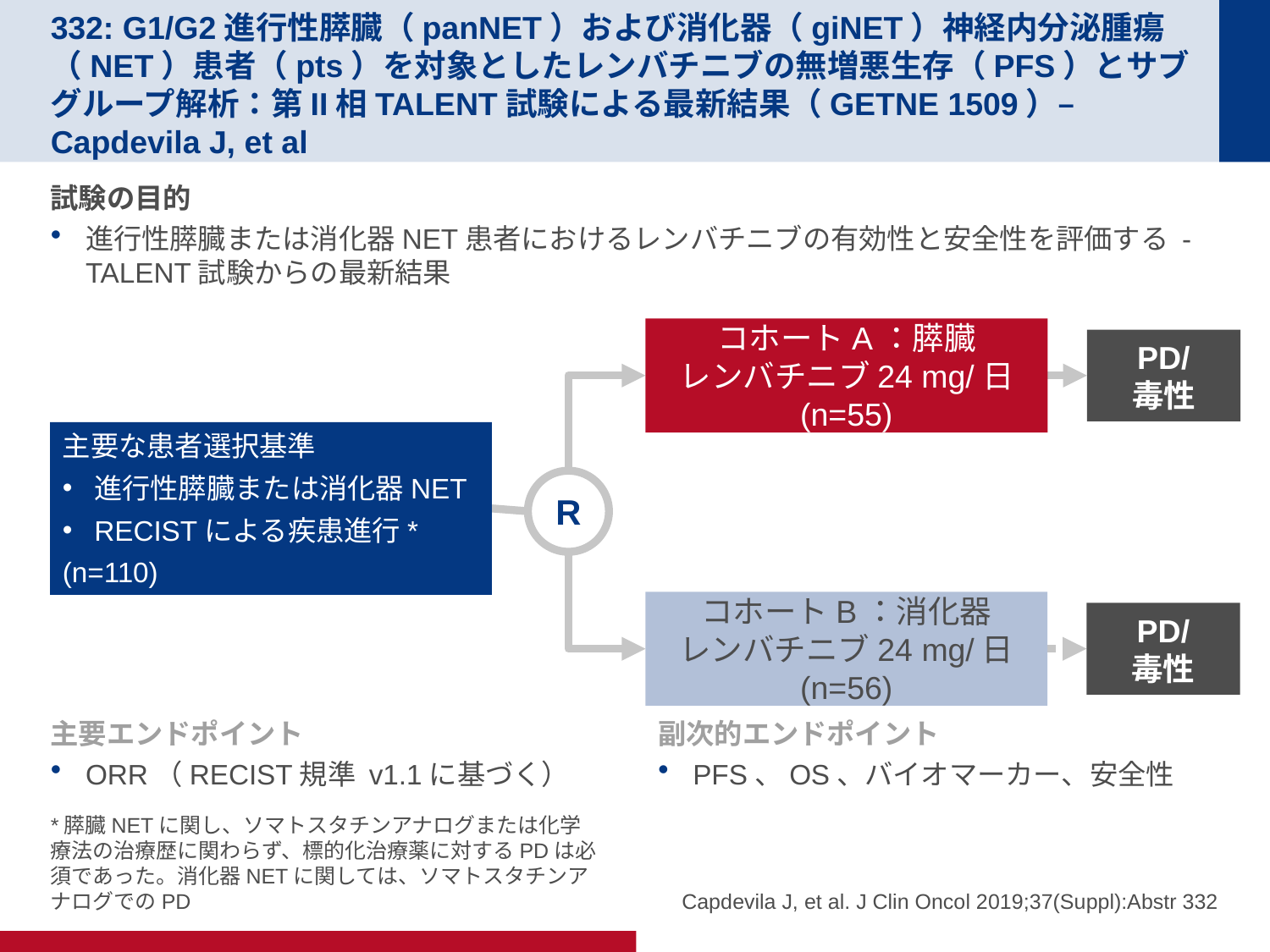

# 332: G1/G2進行性膵臓（panNET）および消化器（giNET）神経内分泌腫瘍（NET）患者（pts）を対象としたレンバチニブの無増悪生存（PFS）とサブグループ解析：第II相TALENT試験による最新結果（GETNE 1509）– Capdevila J, et al
試験の目的
進行性膵臓または消化器NET患者におけるレンバチニブの有効性と安全性を評価する - TALENT試験からの最新結果
コホートA：膵臓
レンバチニブ24 mg/日
(n=55)
PD/
毒性
主要な患者選択基準
進行性膵臓または消化器NET
RECISTによる疾患進行*
(n=110)
R
コホートB：消化器
レンバチニブ24 mg/日
(n=56)
PD/
毒性
主要エンドポイント
ORR（RECIST規準 v1.1に基づく）

副次的エンドポイント
PFS、OS、バイオマーカー、安全性
*膵臓NETに関し、ソマトスタチンアナログまたは化学療法の治療歴に関わらず、標的化治療薬に対するPDは必須であった。消化器NETに関しては、ソマトスタチンアナログでのPD
Capdevila J, et al. J Clin Oncol 2019;37(Suppl):Abstr 332